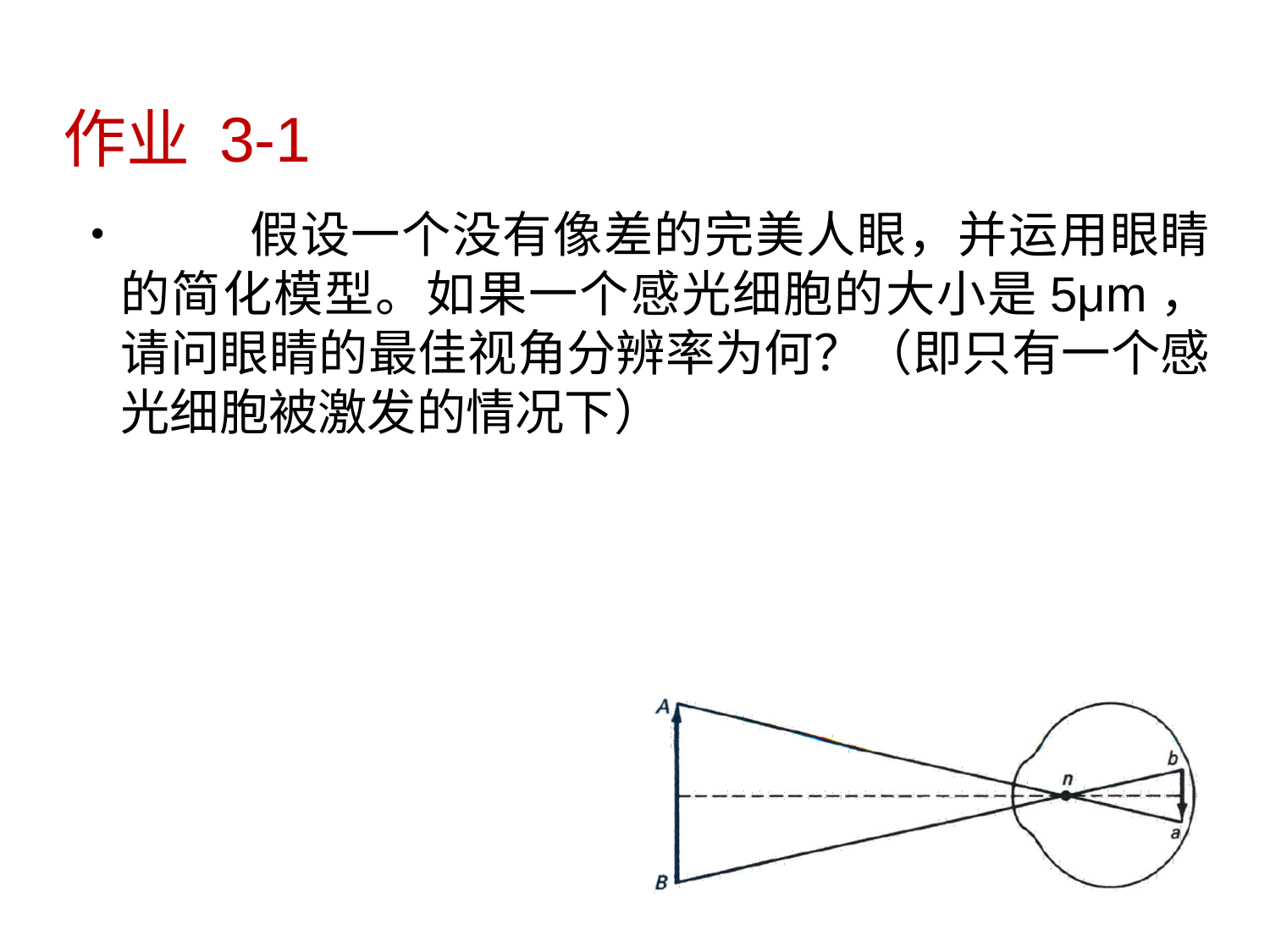

# 作业 3-1
•	假设一个没有像差的完美人眼，并运用眼睛的简化模型。如果一个感光细胞的大小是5μm，请问眼睛的最佳视角分辨率为何？（即只有一个感光细胞被激发的情况下）